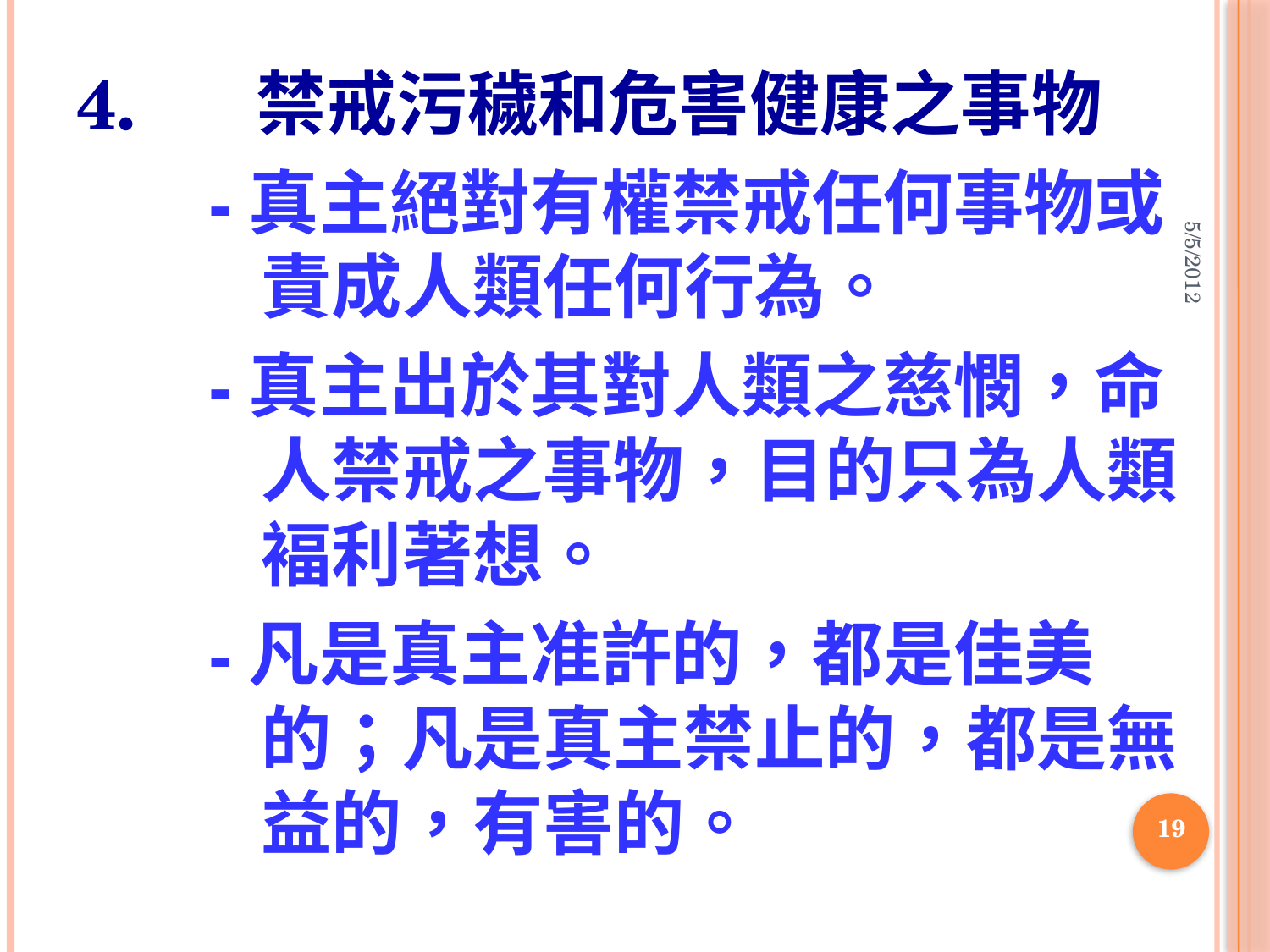

4.	禁戒污穢和危害健康之事物
-真主絕對有權禁戒任何事物或責成人類任何行為。
-真主出於其對人類之慈憫，命人禁戒之事物，目的只為人類褔利著想。
-凡是真主准許的，都是佳美的；凡是真主禁止的，都是無益的，有害的。
5/5/2012
19